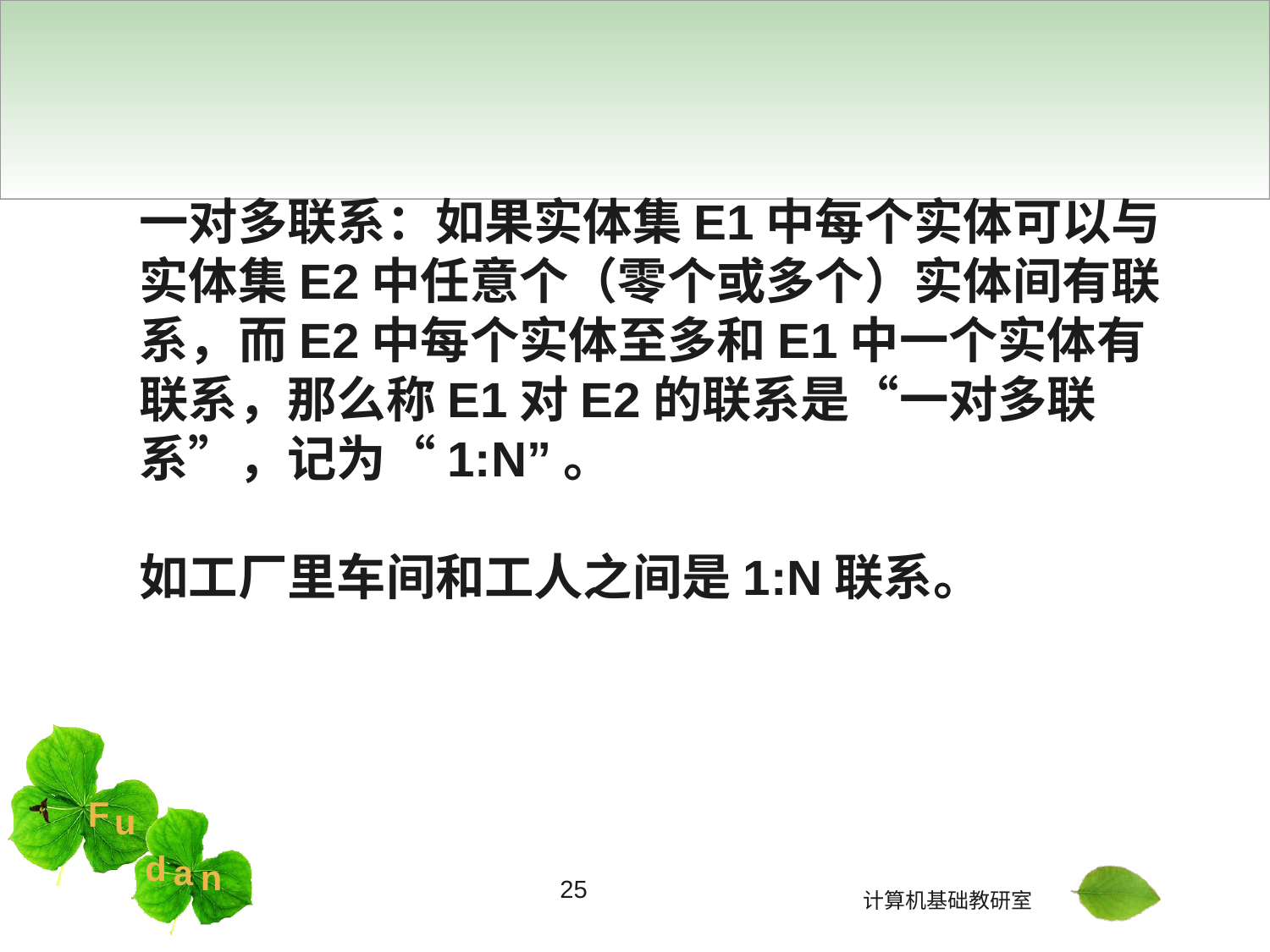

一对多联系：如果实体集E1中每个实体可以与实体集E2中任意个（零个或多个）实体间有联系，而E2中每个实体至多和E1中一个实体有联系，那么称E1对E2的联系是“一对多联系”，记为“1:N”。

如工厂里车间和工人之间是1:N联系。
25